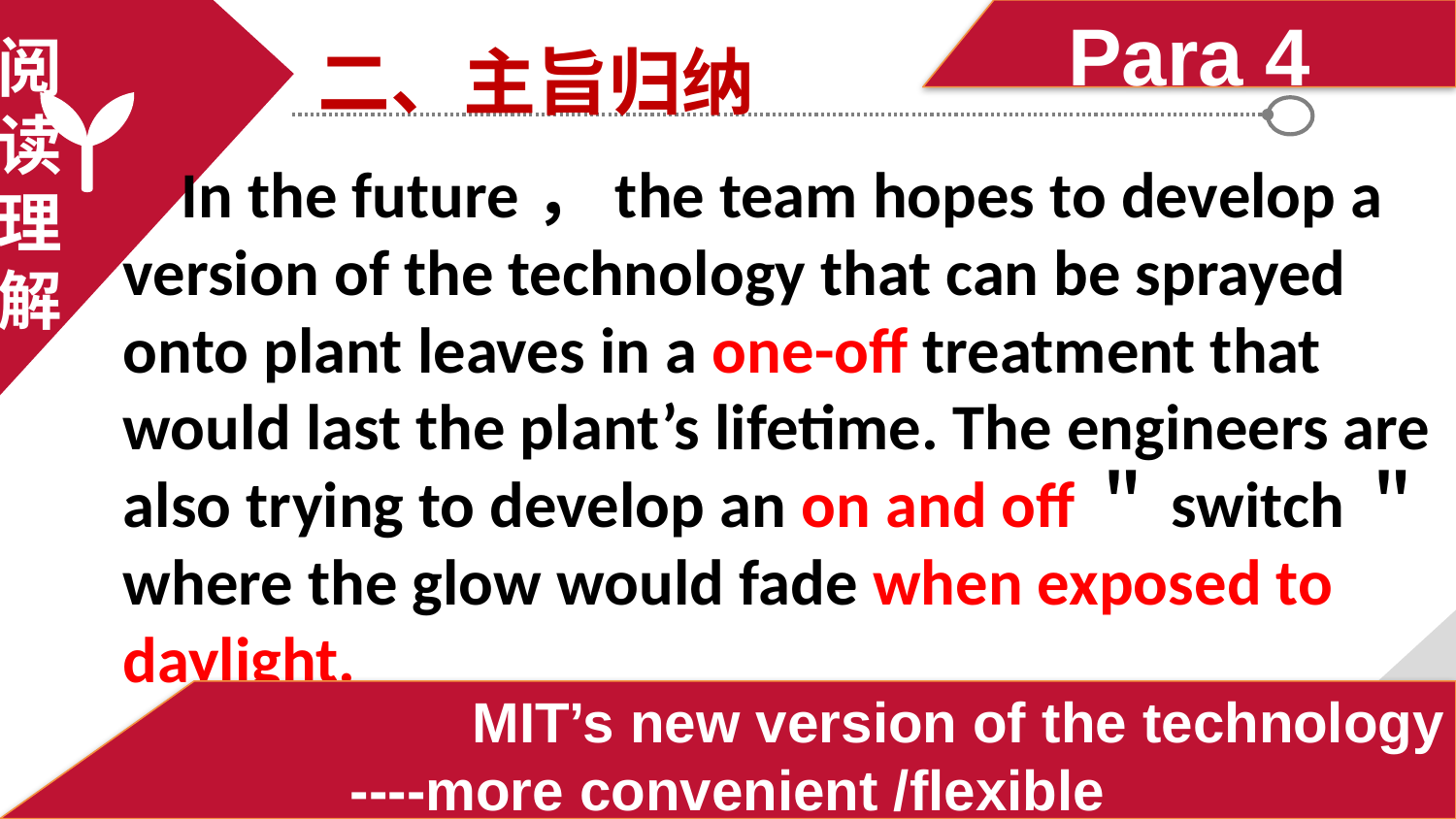

Para 4
二、主旨归纳
阅
读
理
解

    In the future，the team hopes to develop a version of the technology that can be sprayed onto plant leaves in a one-off treatment that would last the plant’s lifetime. The engineers are also trying to develop an on and off＂switch＂where the glow would fade when exposed to daylight.
MIT’s new version of the technology
----more convenient /flexible